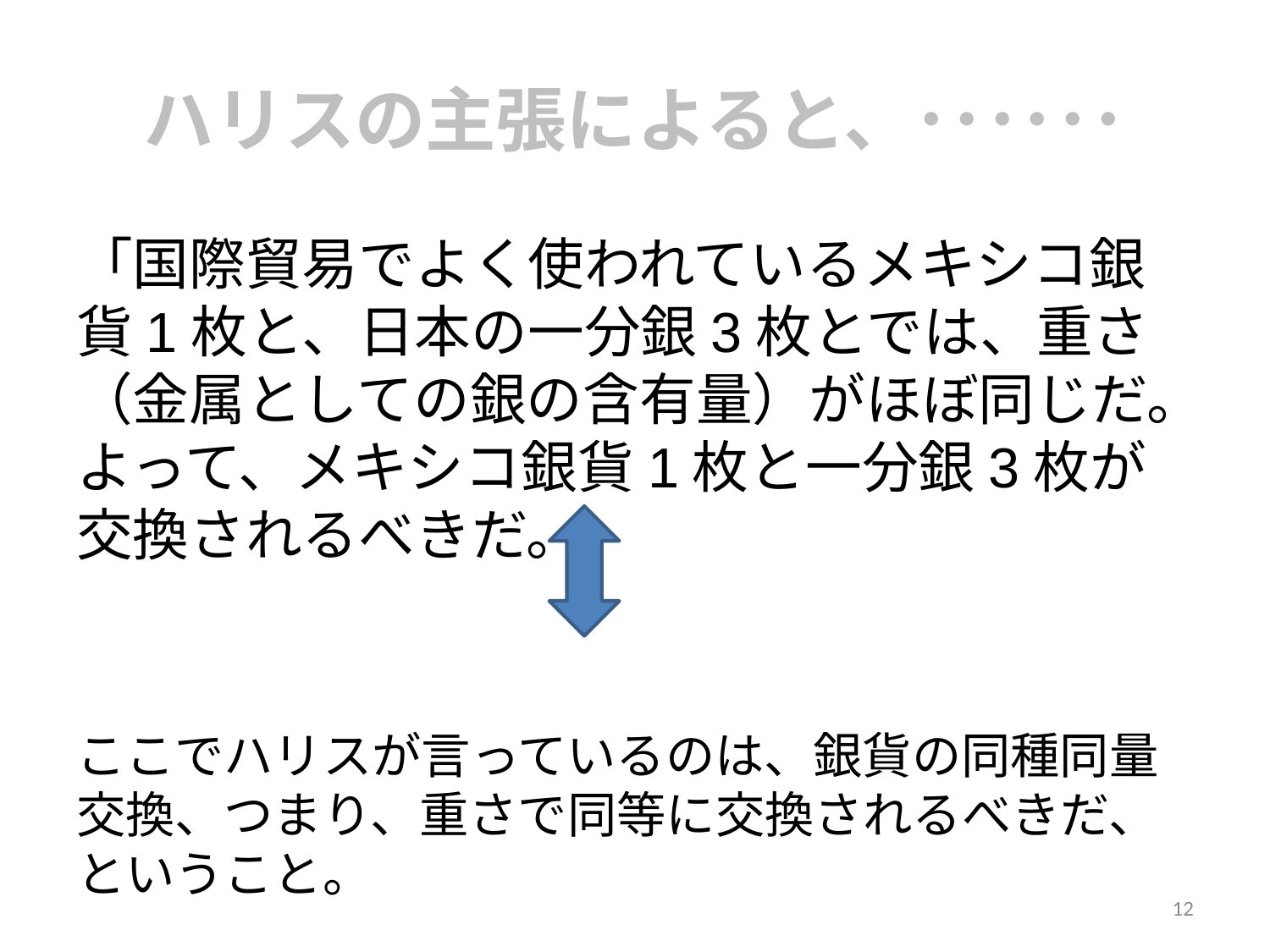

# ハリスの主張によると、･･････
「国際貿易でよく使われているメキシコ銀貨1枚と、日本の一分銀3枚とでは、重さ（金属としての銀の含有量）がほぼ同じだ。よって、メキシコ銀貨1枚と一分銀3枚が交換されるべきだ。」

ここでハリスが言っているのは、銀貨の同種同量交換、つまり、重さで同等に交換されるべきだ、ということ。

12